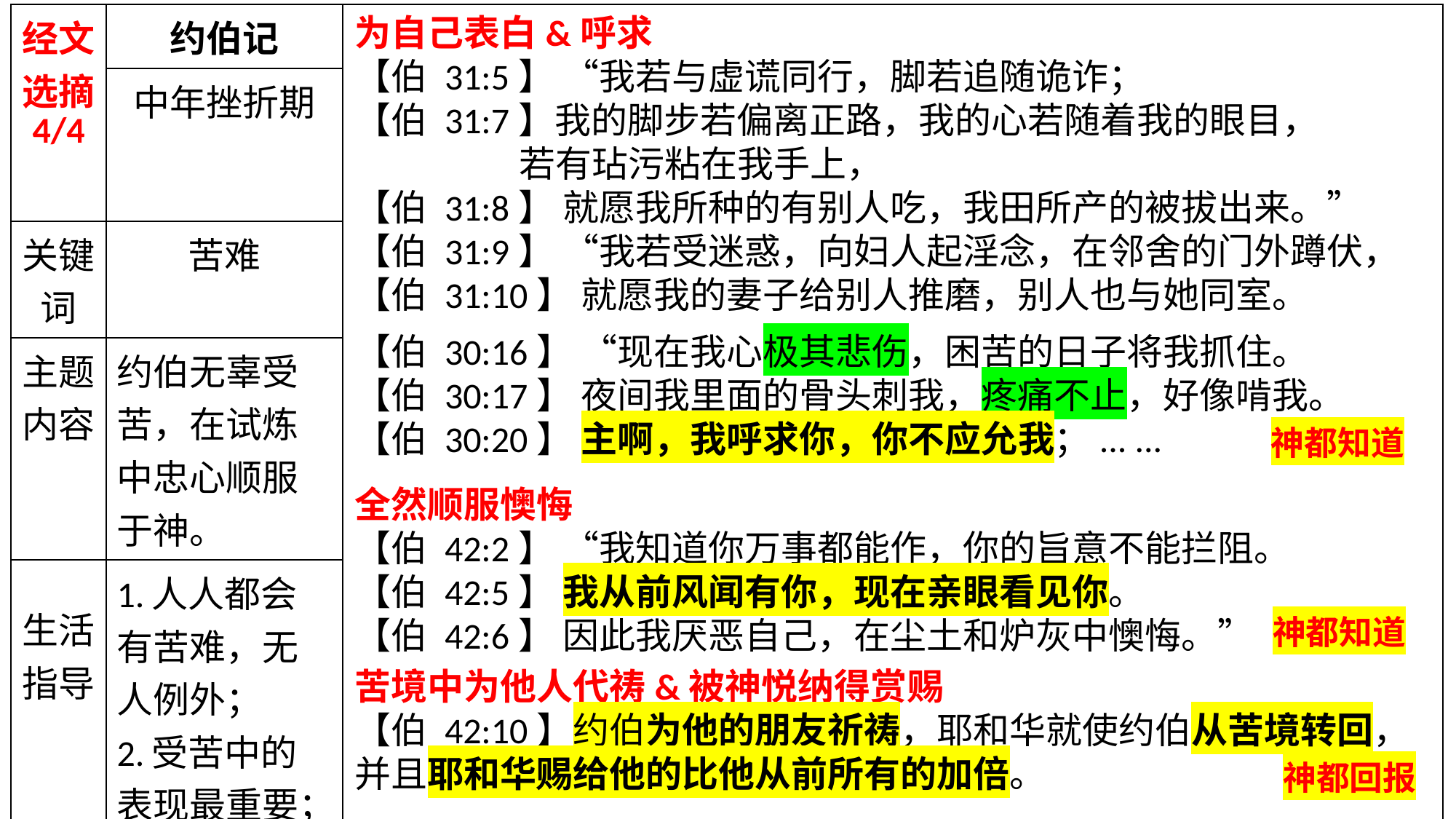

| 经文选摘 4/4 | 约伯记 |  |
| --- | --- | --- |
|  | 中年挫折期 |  |
| 关键词 | 苦难 |  |
| 主题内容 | 约伯无辜受苦，在试炼中忠心顺服于神。 |  |
| 生活指导 | 1.人人都会有苦难，无人例外； 2.受苦中的表现最重要； 3.批驳报应论 |  |
| 神学意义 | 神是一切智慧的源头。 |  |
为自己表白&呼求
【伯 31:5】 “我若与虚谎同行，脚若追随诡诈；
【伯 31:7】我的脚步若偏离正路，我的心若随着我的眼目，
                   若有玷污粘在我手上，
【伯 31:8】 就愿我所种的有别人吃，我田所产的被拔出来。”
【伯 31:9】 “我若受迷惑，向妇人起淫念，在邻舍的门外蹲伏，
【伯 31:10】 就愿我的妻子给别人推磨，别人也与她同室。
【伯 30:16】 “现在我心极其悲伤，困苦的日子将我抓住。
【伯 30:17】 夜间我里面的骨头刺我，疼痛不止，好像啃我。
【伯 30:20】 主啊，我呼求你，你不应允我；... ...
神都知道
全然顺服懊悔
【伯 42:2】 “我知道你万事都能作，你的旨意不能拦阻。
【伯 42:5】 我从前风闻有你，现在亲眼看见你。
【伯 42:6】 因此我厌恶自己，在尘土和炉灰中懊悔。”
神都知道
苦境中为他人代祷&被神悦纳得赏赐
【伯 42:10】约伯为他的朋友祈祷，耶和华就使约伯从苦境转回，并且耶和华赐给他的比他从前所有的加倍。
神都回报